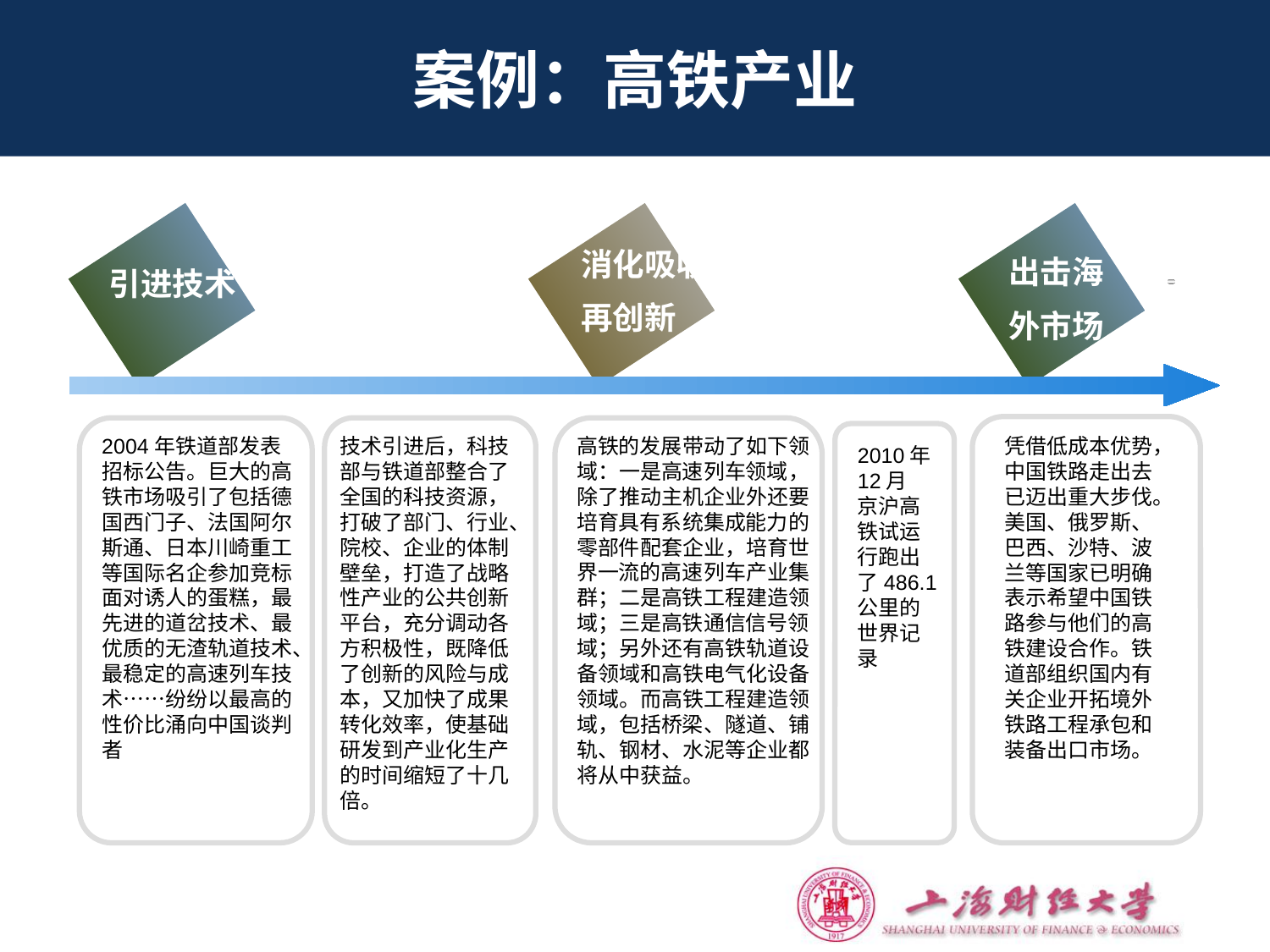

# 案例：高铁产业

消化吸收
再创新
出击海
外市场
引进技术

2004年铁道部发表招标公告。巨大的高铁市场吸引了包括德国西门子、法国阿尔斯通、日本川崎重工等国际名企参加竞标面对诱人的蛋糕，最先进的道岔技术、最优质的无渣轨道技术、最稳定的高速列车技术……纷纷以最高的性价比涌向中国谈判者
技术引进后，科技部与铁道部整合了全国的科技资源，打破了部门、行业、院校、企业的体制壁垒，打造了战略性产业的公共创新平台，充分调动各方积极性，既降低了创新的风险与成本，又加快了成果转化效率，使基础研发到产业化生产的时间缩短了十几倍。
高铁的发展带动了如下领域：一是高速列车领域，除了推动主机企业外还要培育具有系统集成能力的零部件配套企业，培育世界一流的高速列车产业集群；二是高铁工程建造领域；三是高铁通信信号领域；另外还有高铁轨道设备领域和高铁电气化设备领域。而高铁工程建造领域，包括桥梁、隧道、铺轨、钢材、水泥等企业都将从中获益。
凭借低成本优势，中国铁路走出去已迈出重大步伐。美国、俄罗斯、巴西、沙特、波兰等国家已明确表示希望中国铁路参与他们的高铁建设合作。铁道部组织国内有关企业开拓境外铁路工程承包和装备出口市场。
2010年12月
京沪高铁试运行跑出了486.1公里的世界记录